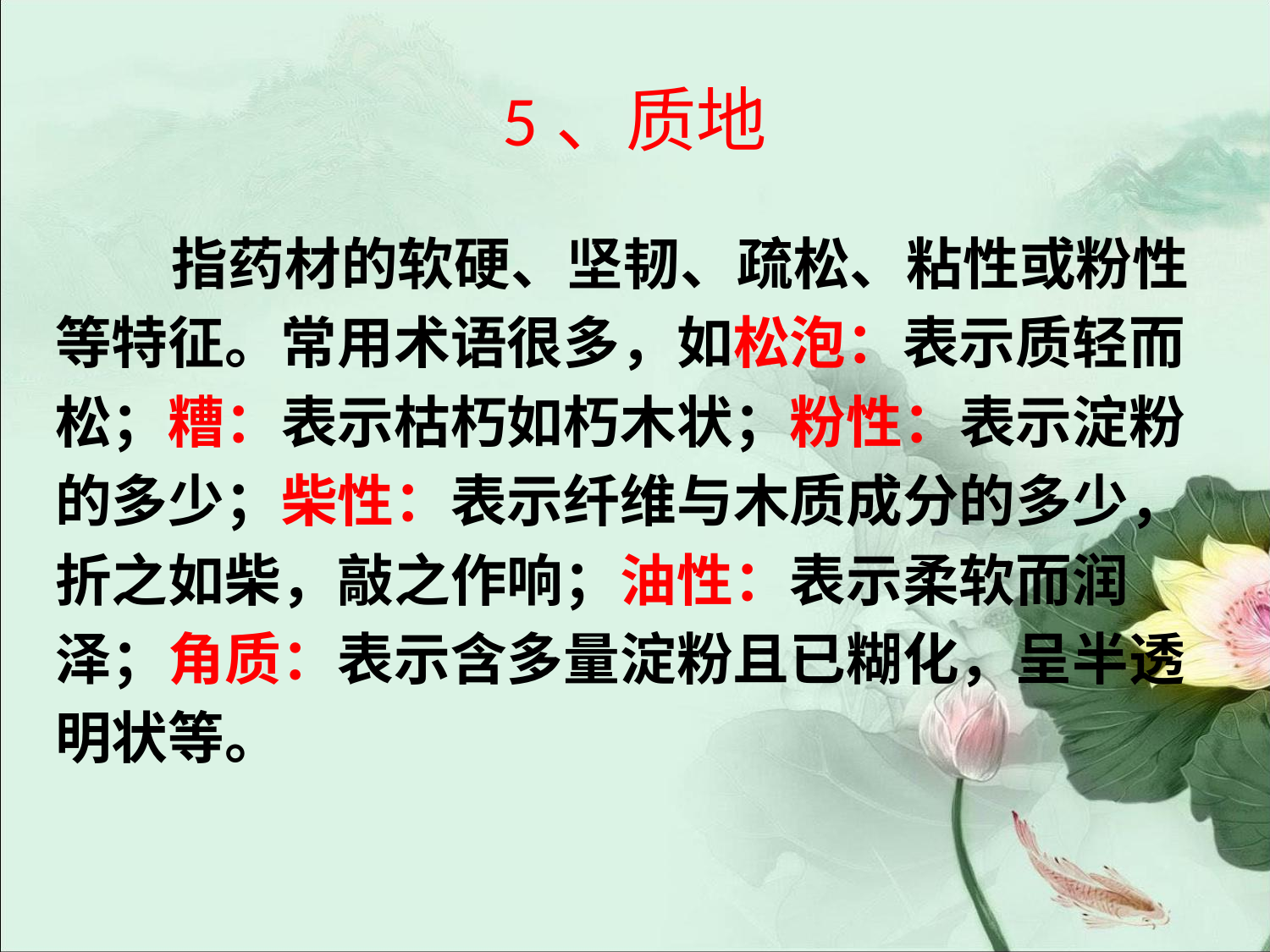

# 5、质地
        指药材的软硬、坚韧、疏松、粘性或粉性
等特征。常用术语很多，如松泡：表示质轻而
松；糟：表示枯朽如朽木状；粉性：表示淀粉
的多少；柴性：表示纤维与木质成分的多少，
折之如柴，敲之作响；油性：表示柔软而润
泽；角质：表示含多量淀粉且已糊化，呈半透
明状等。